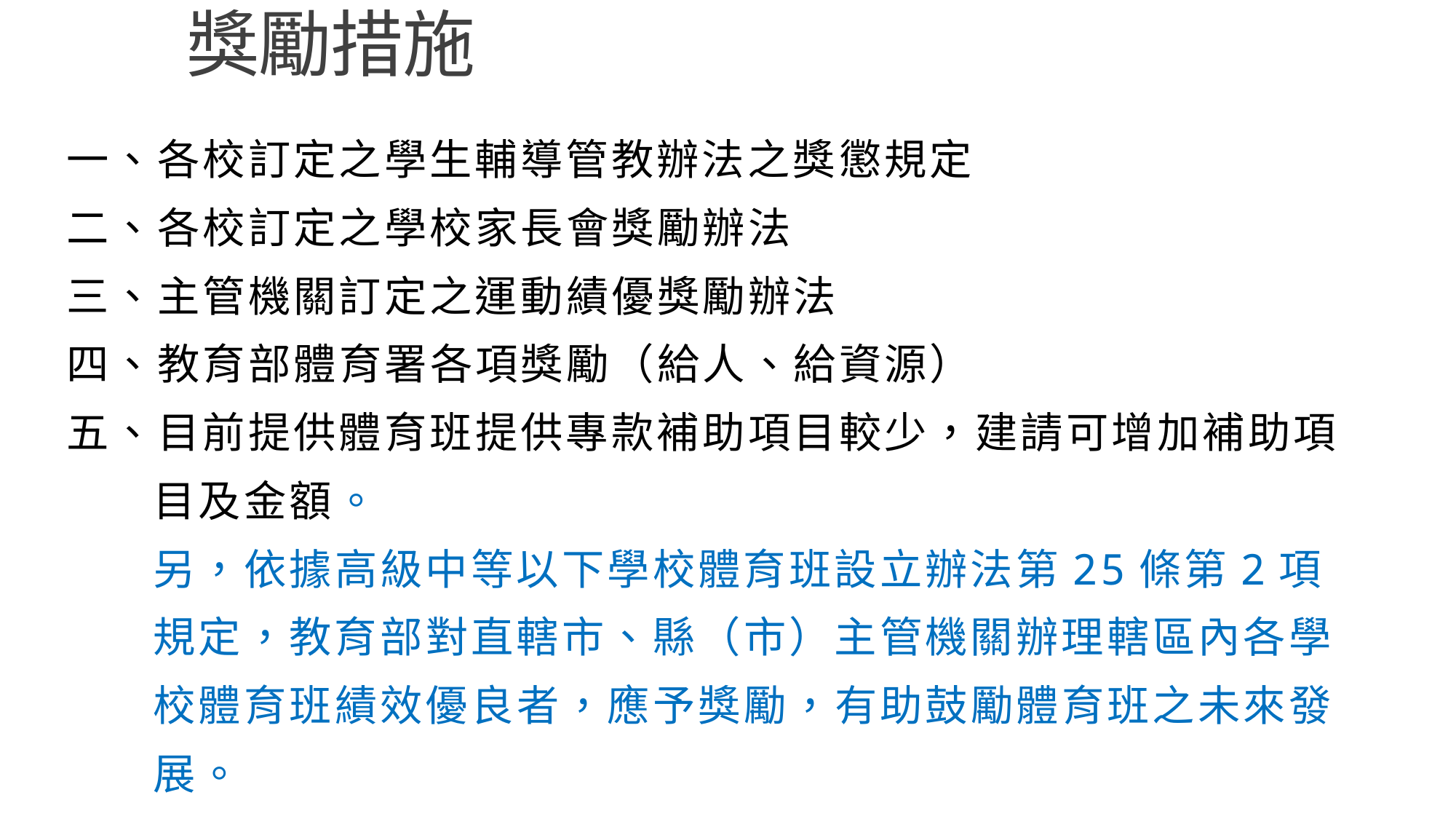

# 獎勵措施
一、各校訂定之學生輔導管教辦法之獎懲規定
二、各校訂定之學校家長會獎勵辦法
三、主管機關訂定之運動績優獎勵辦法
四、教育部體育署各項獎勵（給人、給資源）
五、目前提供體育班提供專款補助項目較少，建請可增加補助項目及金額。
另，依據高級中等以下學校體育班設立辦法第25條第2項規定，教育部對直轄市、縣（市）主管機關辦理轄區內各學校體育班績效優良者，應予獎勵，有助鼓勵體育班之未來發展。
9